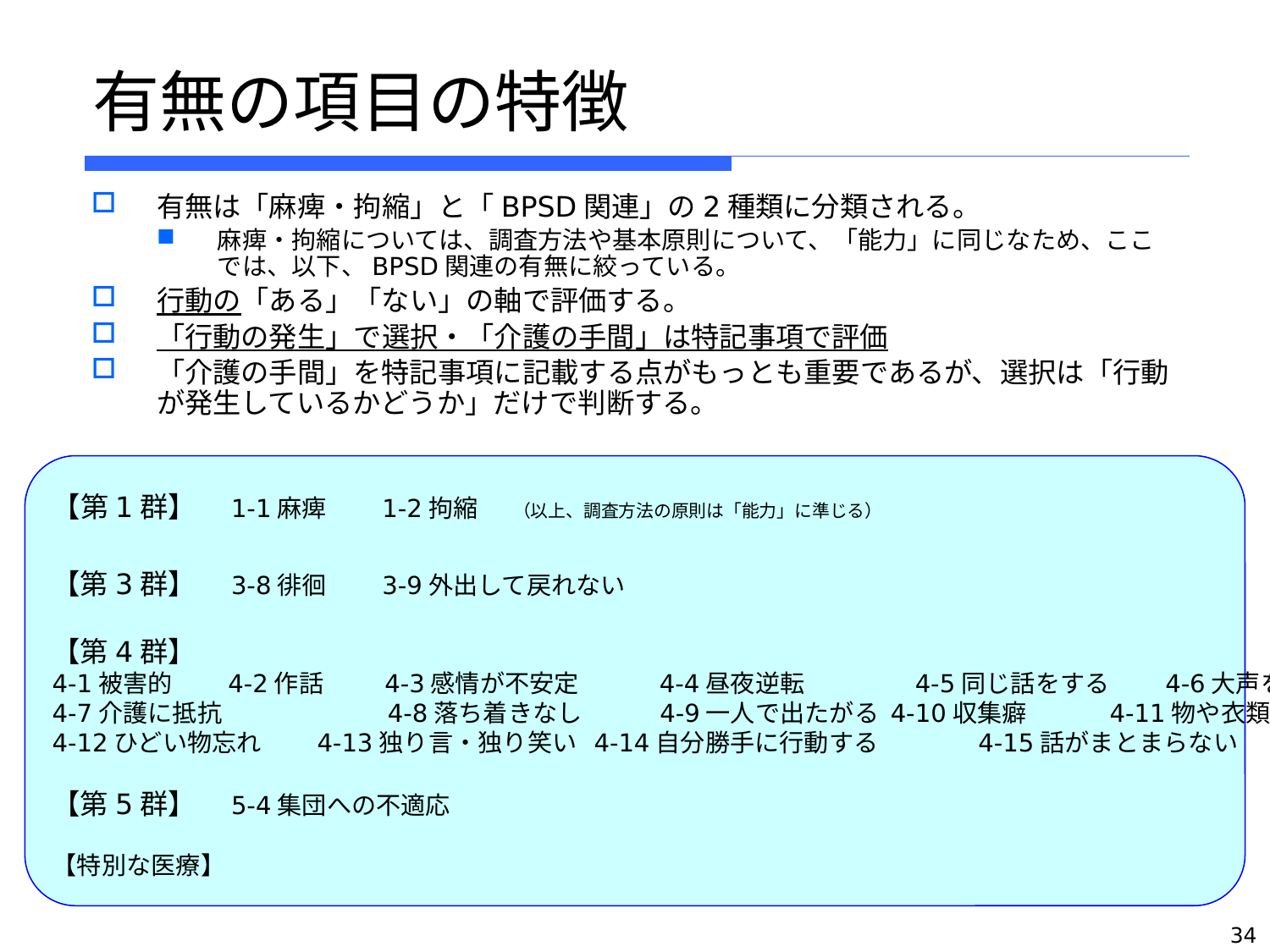

# 有無の項目の特徴
有無は「麻痺・拘縮」と「BPSD関連」の2種類に分類される。
麻痺・拘縮については、調査方法や基本原則について、「能力」に同じなため、ここでは、以下、BPSD関連の有無に絞っている。
行動の「ある」「ない」の軸で評価する。
「行動の発生」で選択・「介護の手間」は特記事項で評価
「介護の手間」を特記事項に記載する点がもっとも重要であるが、選択は「行動が発生しているかどうか」だけで判断する。
【第1群】　1-1麻痺　　1-2拘縮　（以上、調査方法の原則は「能力」に準じる）

【第3群】　3-8徘徊　　3-9外出して戻れない

【第4群】
4-1被害的　　4-2作話　　 4-3感情が不安定　　　4-4昼夜逆転　　　　 4-5同じ話をする　　4-6大声を出す
4-7介護に抵抗　　　 　　　 4-8落ち着きなし　　    4-9一人で出たがる 4-10収集癖　　     4-11物や衣類を壊す　
4-12ひどい物忘れ         4-13独り言・独り笑い  4-14自分勝手に行動する                 4-15話がまとまらない

【第5群】　5-4集団への不適応

【特別な医療】
34